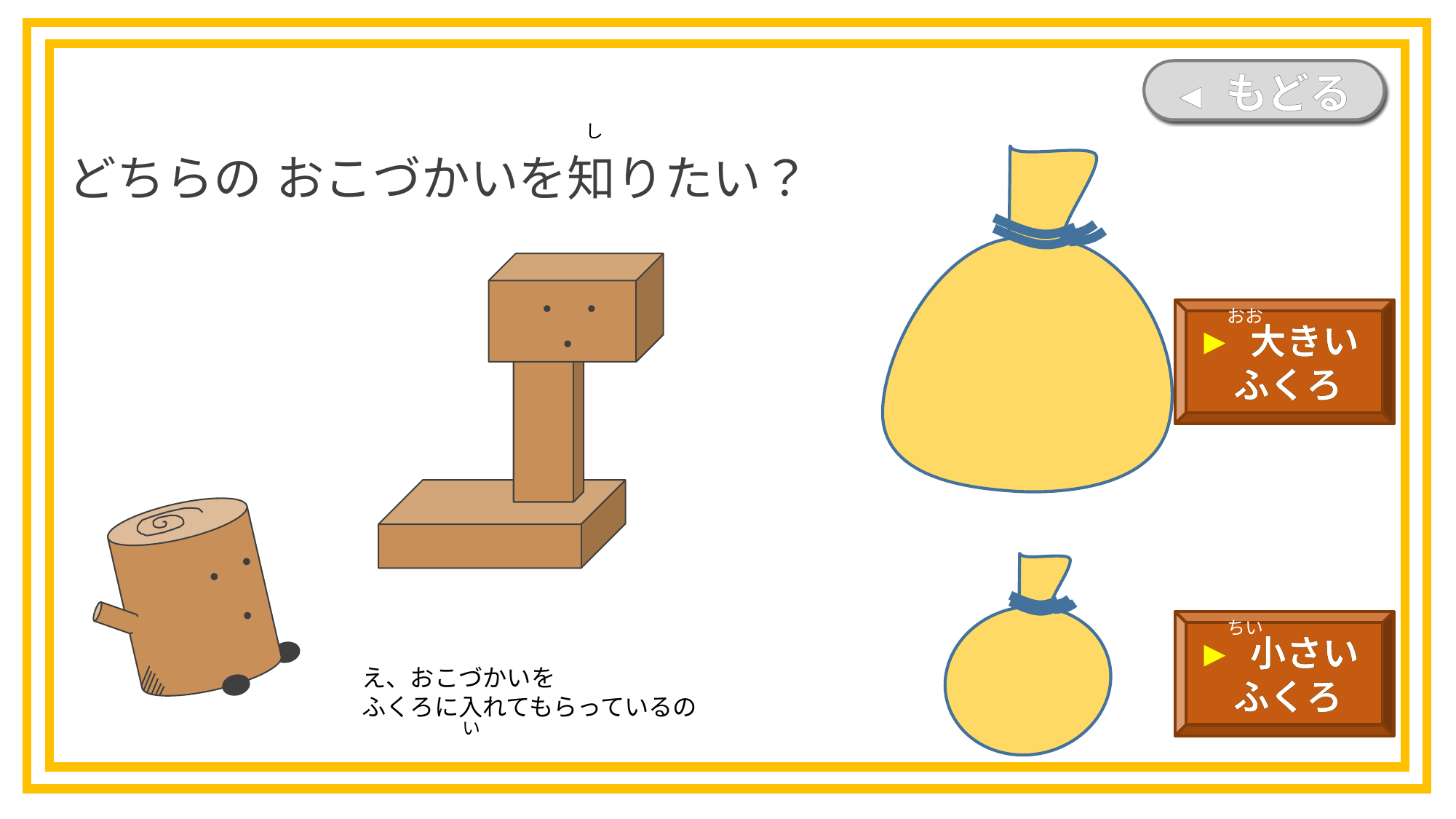

◄ もどる

どちらの おこづかいを知りたい？
し

► 大きい
　ふくろ
おお

ちい
► 小さい
　ふくろ
え、おこづかいを
ふくろに入れてもらっているの
い